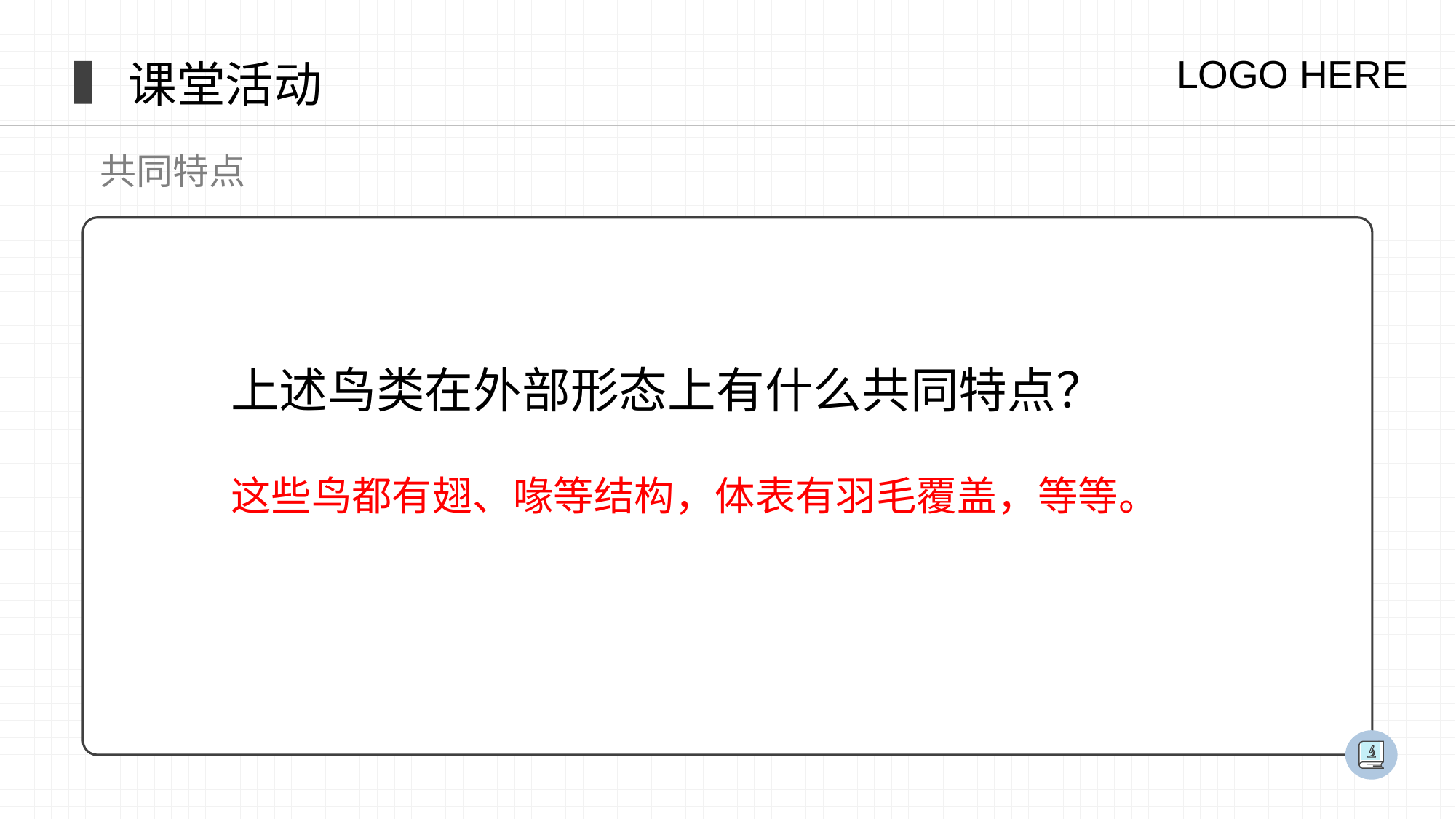

课堂活动
共同特点
上述鸟类在外部形态上有什么共同特点？
这些鸟都有翅、喙等结构，体表有羽毛覆盖，等等。